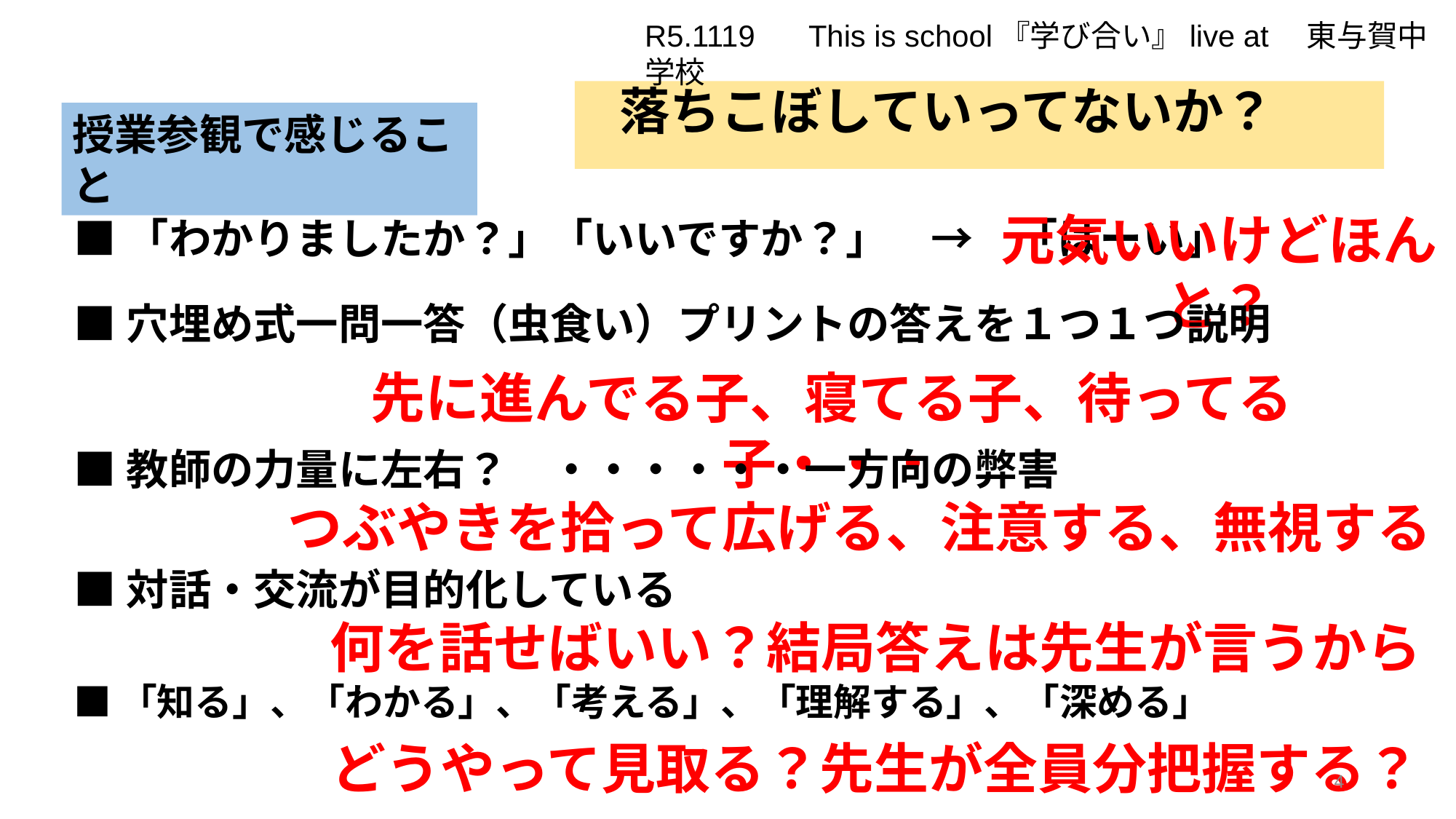

R5.1119 　This is school『学び合い』live at　東与賀中学校
落ちこぼしていってないか？
授業参観で感じること
元気いいけどほんと？
■「わかりましたか？」「いいですか？」　→　「はーい」
■穴埋め式一問一答（虫食い）プリントの答えを１つ１つ説明
先に進んでる子、寝てる子、待ってる子・・・
■教師の力量に左右？　・・・・・・一方向の弊害
つぶやきを拾って広げる、注意する、無視する
■対話・交流が目的化している
何を話せばいい？結局答えは先生が言うから
■「知る」、「わかる」、「考える」、「理解する」、「深める」
どうやって見取る？先生が全員分把握する？
4